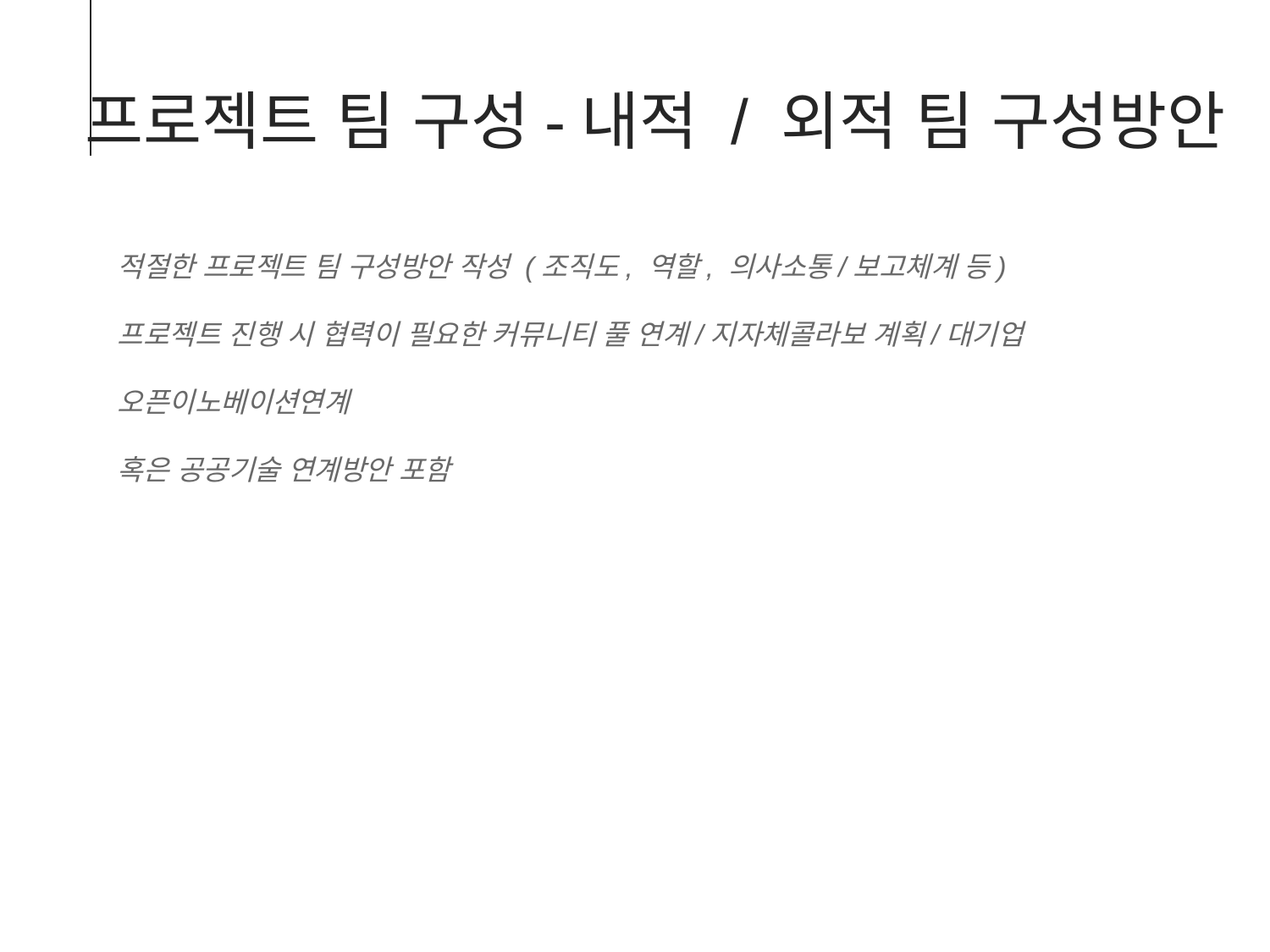

프로젝트 팀 구성-내적 / 외적 팀 구성방안
적절한 프로젝트 팀 구성방안 작성 (조직도, 역할, 의사소통/보고체계 등)
프로젝트 진행 시 협력이 필요한 커뮤니티 풀 연계/지자체콜라보 계획/대기업 오픈이노베이션연계
혹은 공공기술 연계방안 포함